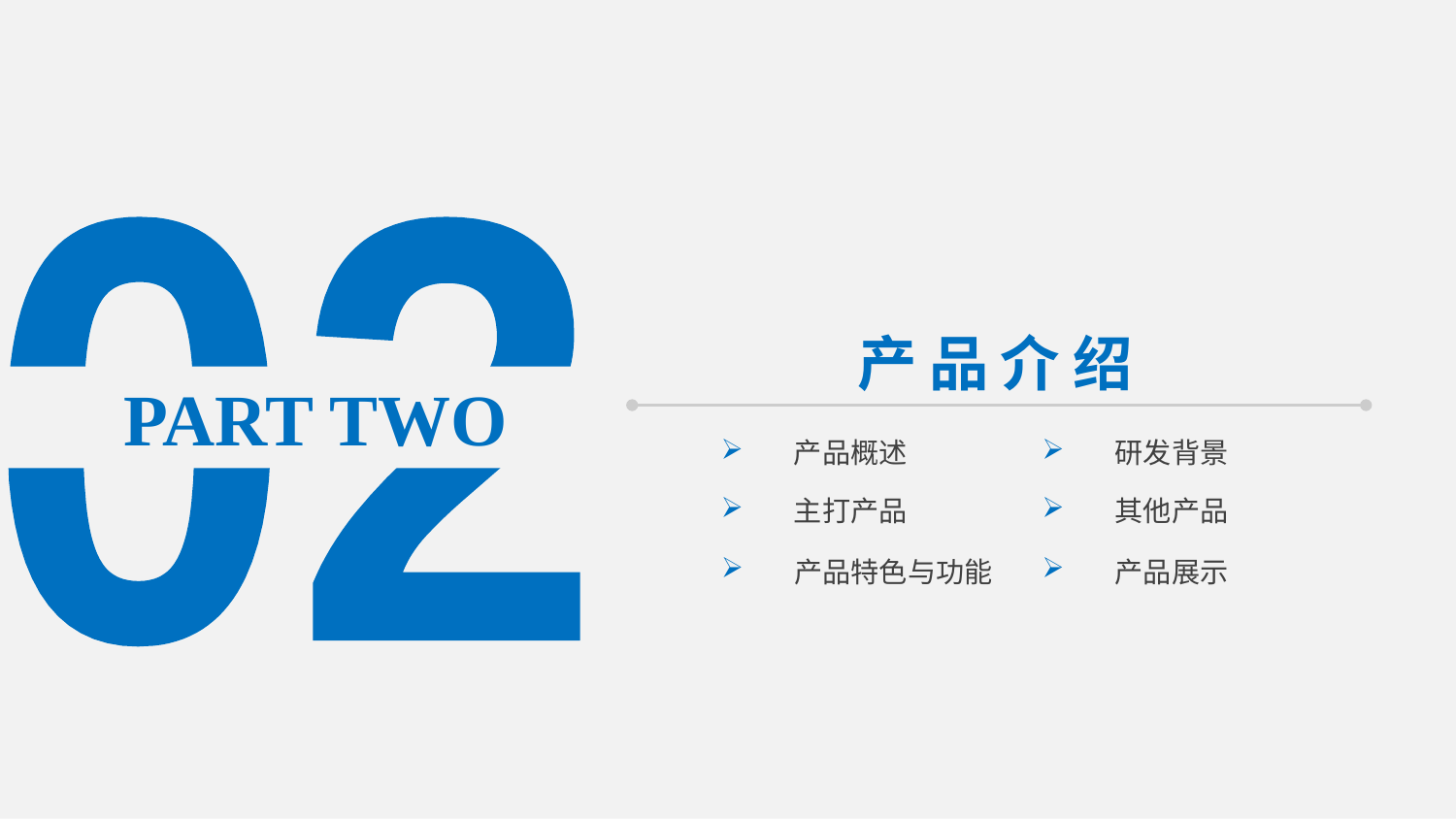

02
产品介绍
      PART TWO
产品概述
研发背景
主打产品
其他产品
产品特色与功能
产品展示